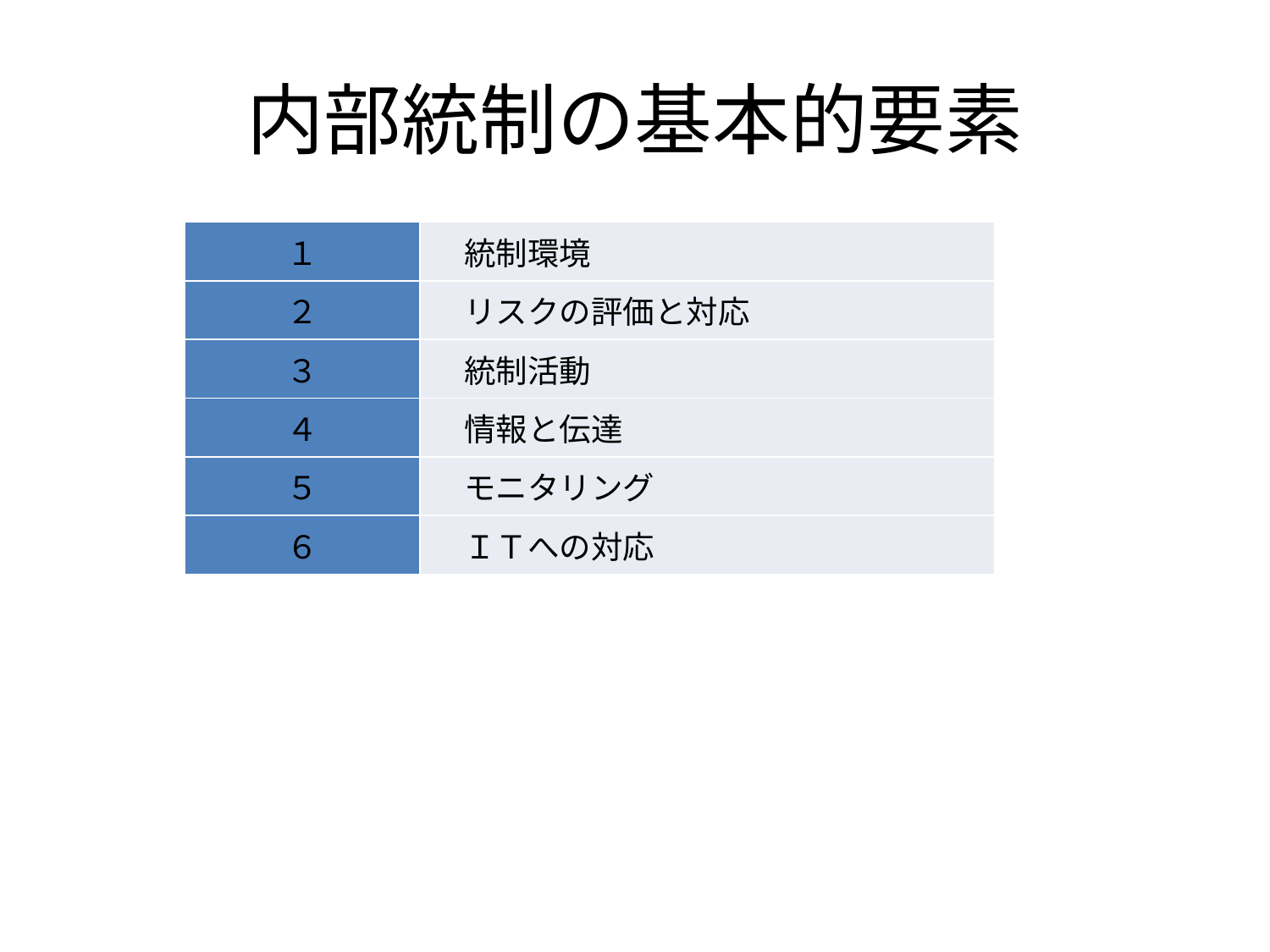

# 内部統制の基本的要素
| １ | 統制環境 |
| --- | --- |
| ２ | リスクの評価と対応 |
| ３ | 統制活動 |
| ４ | 情報と伝達 |
| ５ | モニタリング |
| ６ | ＩＴへの対応 |